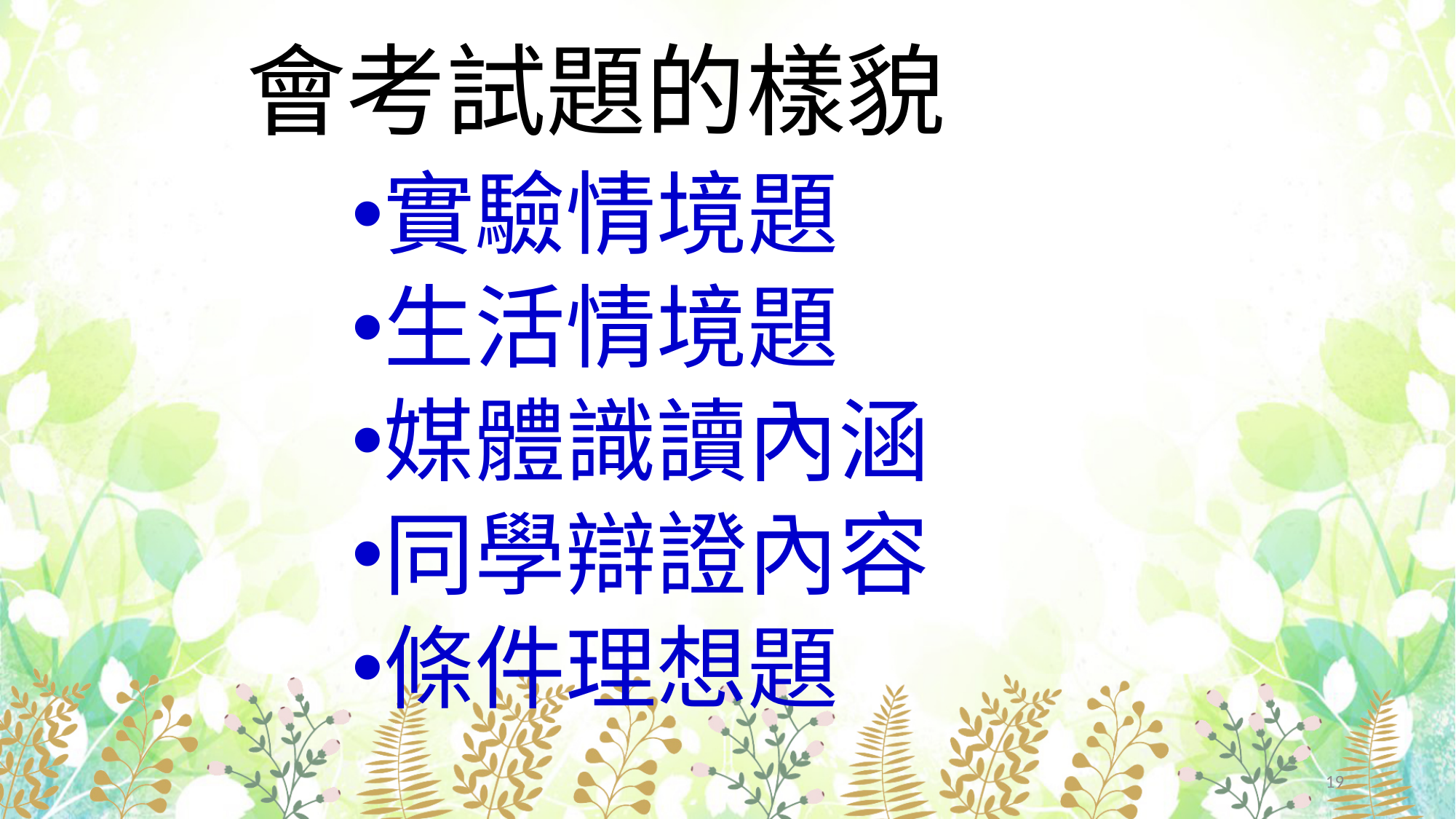

# 會考試題的樣貌
實驗情境題
生活情境題
媒體識讀內涵
同學辯證內容
條件理想題
19